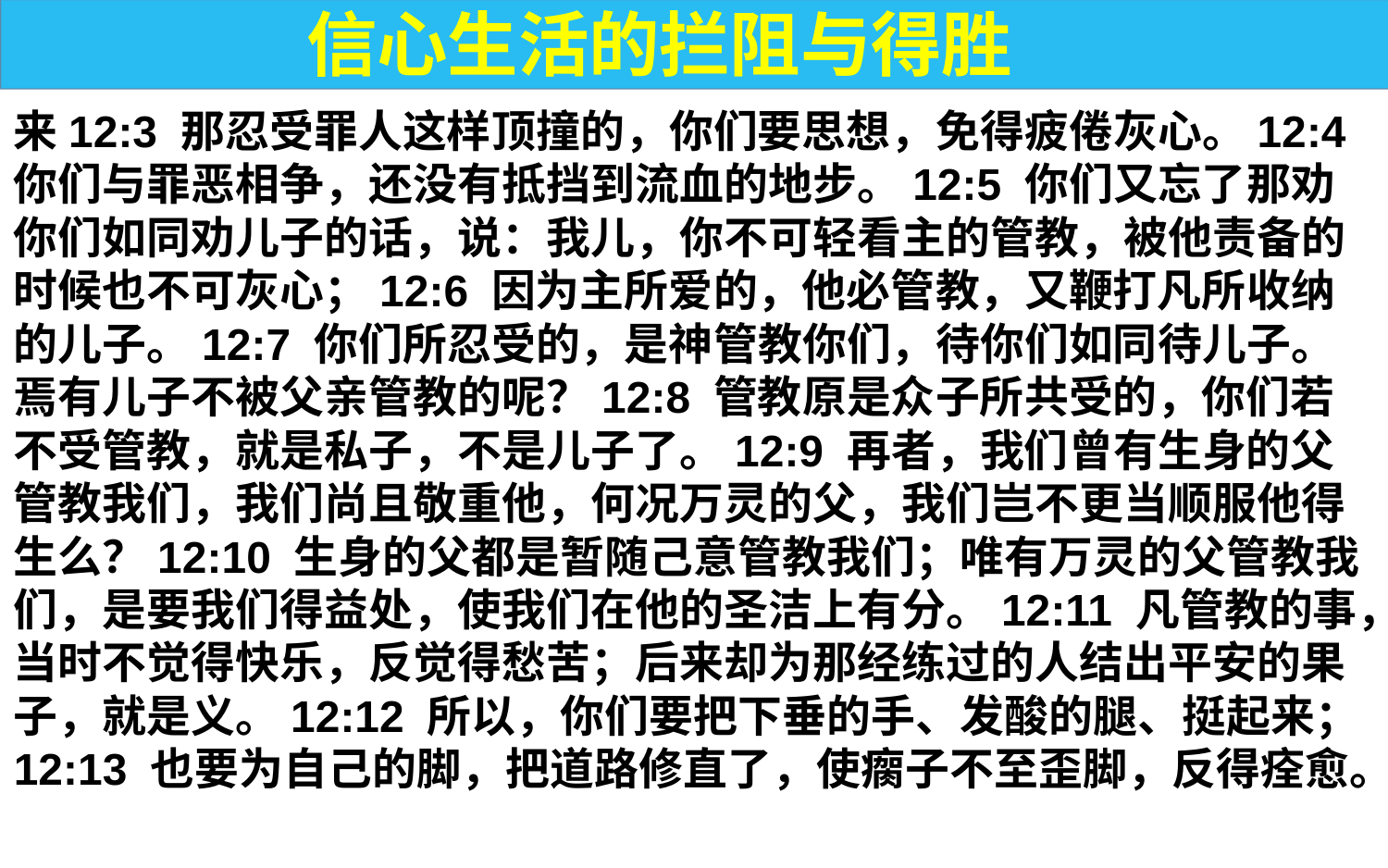

信心生活的拦阻与得胜
来12:3 那忍受罪人这样顶撞的，你们要思想，免得疲倦灰心。12:4 你们与罪恶相争，还没有抵挡到流血的地步。12:5 你们又忘了那劝你们如同劝儿子的话，说：我儿，你不可轻看主的管教，被他责备的时候也不可灰心；12:6 因为主所爱的，他必管教，又鞭打凡所收纳的儿子。12:7 你们所忍受的，是神管教你们，待你们如同待儿子。焉有儿子不被父亲管教的呢？12:8 管教原是众子所共受的，你们若不受管教，就是私子，不是儿子了。12:9 再者，我们曾有生身的父管教我们，我们尚且敬重他，何况万灵的父，我们岂不更当顺服他得生么？12:10 生身的父都是暂随己意管教我们；唯有万灵的父管教我们，是要我们得益处，使我们在他的圣洁上有分。12:11 凡管教的事，当时不觉得快乐，反觉得愁苦；后来却为那经练过的人结出平安的果子，就是义。12:12 所以，你们要把下垂的手、发酸的腿、挺起来；12:13 也要为自己的脚，把道路修直了，使瘸子不至歪脚，反得痊愈。